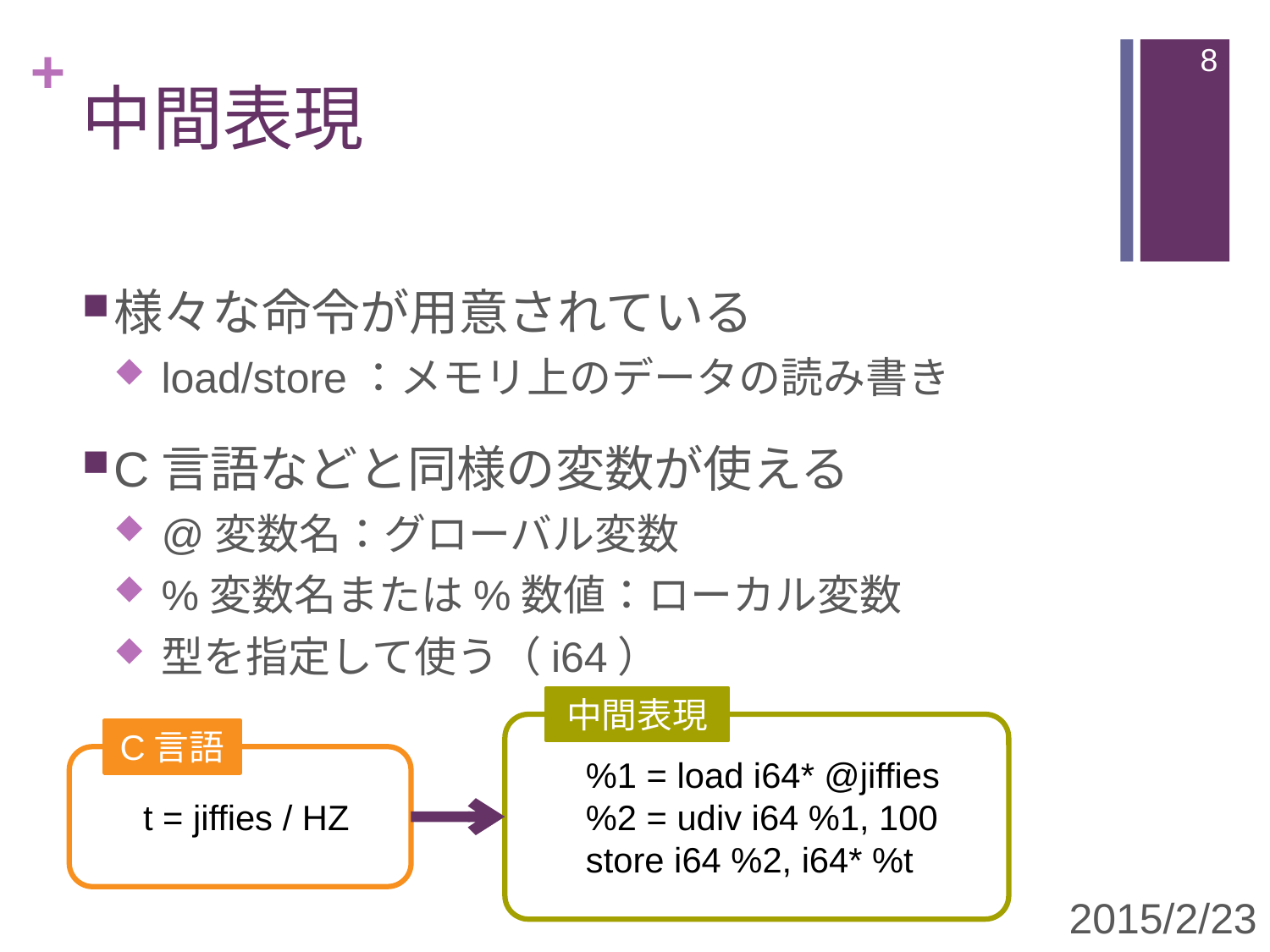

8
# 中間表現
様々な命令が用意されている
load/store：メモリ上のデータの読み書き
C言語などと同様の変数が使える
@変数名：グローバル変数
%変数名または%数値：ローカル変数
型を指定して使う（i64）

中間表現
%1 = load i64* @jiffies
%2 = udiv i64 %1, 100
store i64 %2, i64* %t
C言語
t = jiffies / HZ
2015/2/23